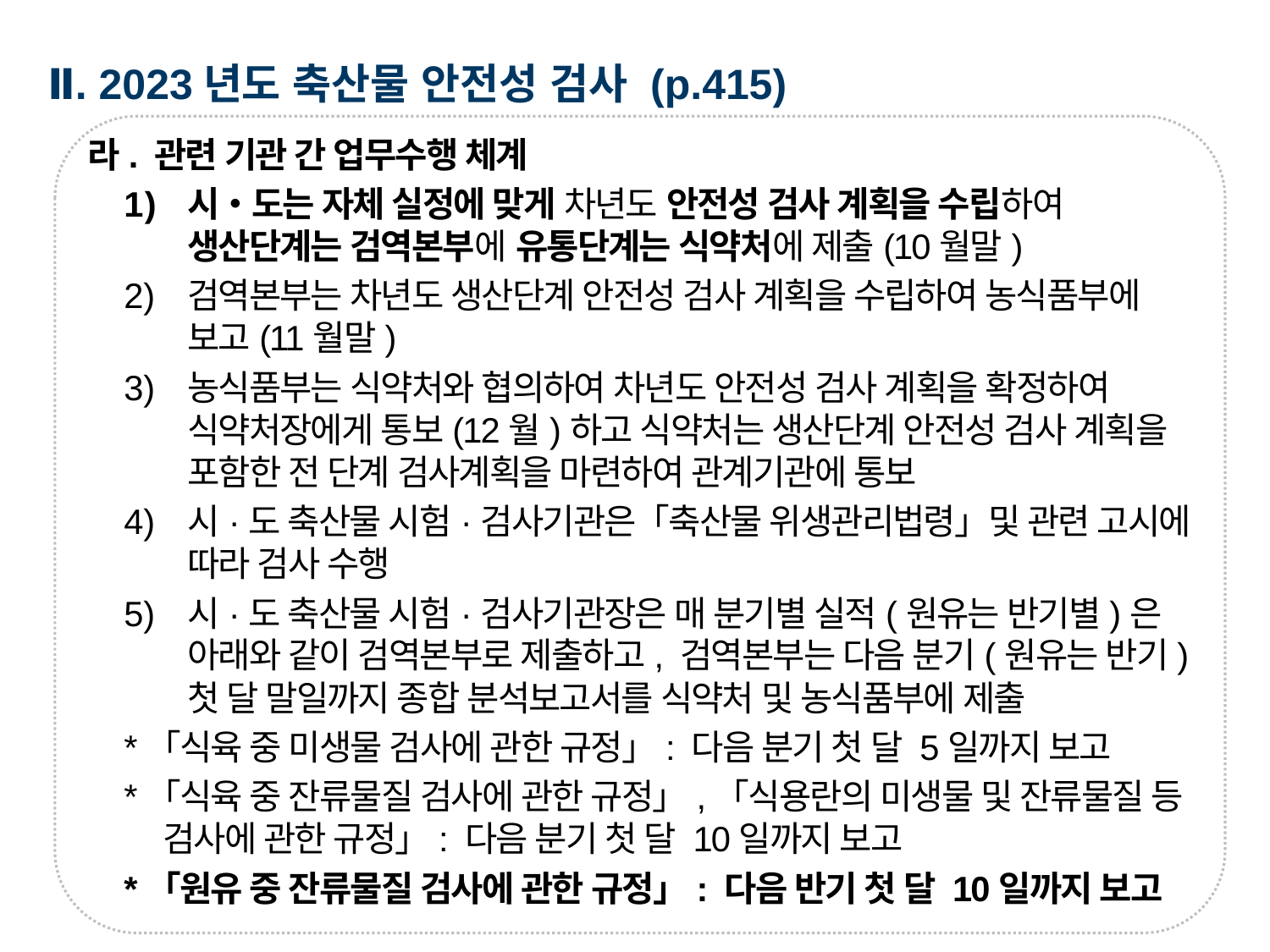

Ⅱ. 2023년도 축산물 안전성 검사 (p.415)

라. 관련 기관 간 업무수행 체계
시‧도는 자체 실정에 맞게 차년도 안전성 검사 계획을 수립하여 생산단계는 검역본부에 유통단계는 식약처에 제출(10월말)
검역본부는 차년도 생산단계 안전성 검사 계획을 수립하여 농식품부에 보고(11월말)
농식품부는 식약처와 협의하여 차년도 안전성 검사 계획을 확정하여 식약처장에게 통보(12월)하고 식약처는 생산단계 안전성 검사 계획을 포함한 전 단계 검사계획을 마련하여 관계기관에 통보
시·도 축산물 시험·검사기관은「축산물 위생관리법령」및 관련 고시에 따라 검사 수행
시·도 축산물 시험·검사기관장은 매 분기별 실적(원유는 반기별)은 아래와 같이 검역본부로 제출하고, 검역본부는 다음 분기(원유는 반기) 첫 달 말일까지 종합 분석보고서를 식약처 및 농식품부에 제출
*「식육 중 미생물 검사에 관한 규정」: 다음 분기 첫 달 5일까지 보고
*「식육 중 잔류물질 검사에 관한 규정」,「식용란의 미생물 및 잔류물질 등 검사에 관한 규정」: 다음 분기 첫 달 10일까지 보고
*「원유 중 잔류물질 검사에 관한 규정」: 다음 반기 첫 달 10일까지 보고